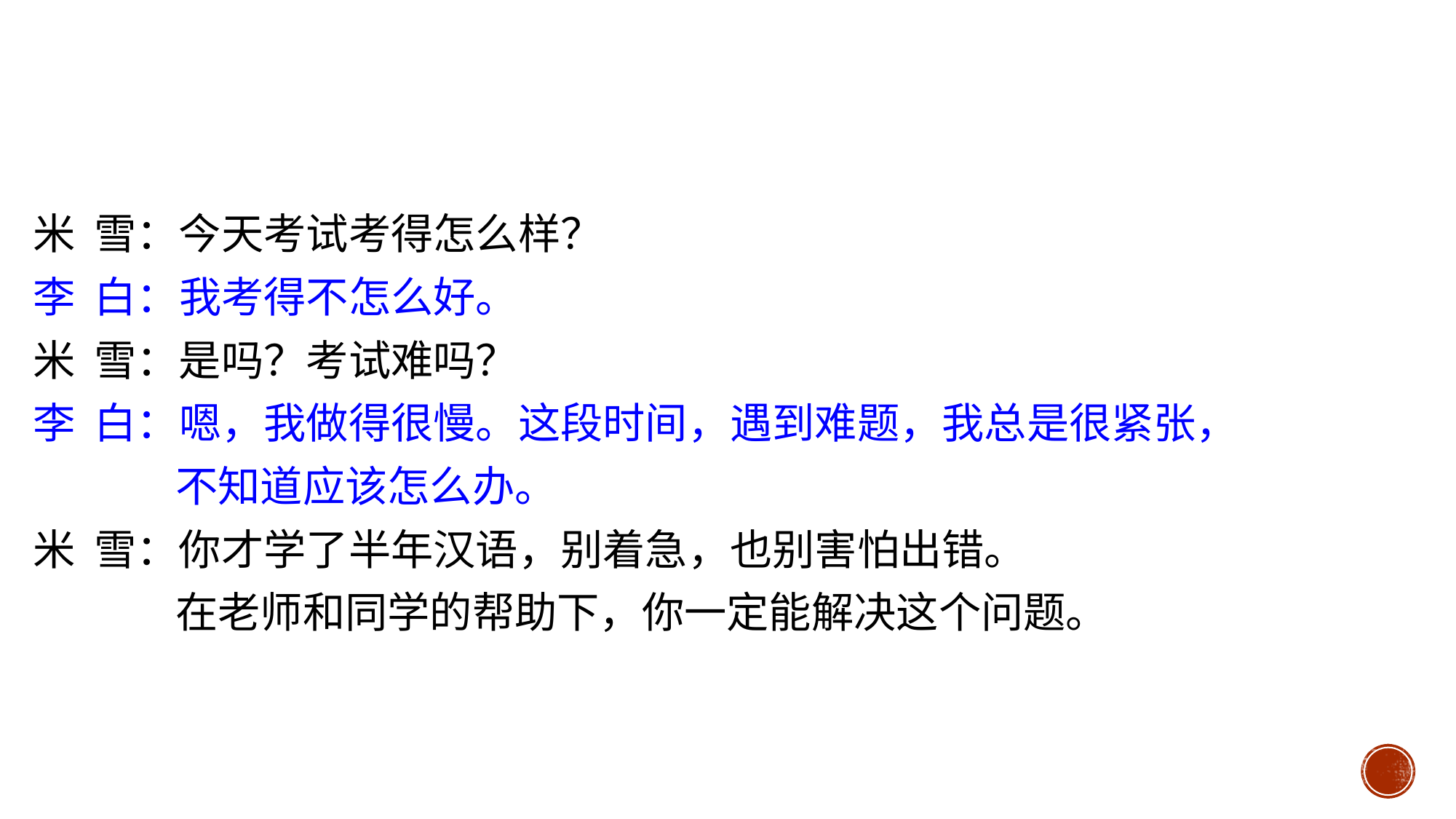

米  雪：今天考试考得怎么样？
李  白：我考得不怎么好。
米  雪：是吗？考试难吗？
李  白：嗯，我做得很慢。这段时间，遇到难题，我总是很紧张，
              不知道应该怎么办。
米  雪：你才学了半年汉语，别着急，也别害怕出错。
              在老师和同学的帮助下，你一定能解决这个问题。